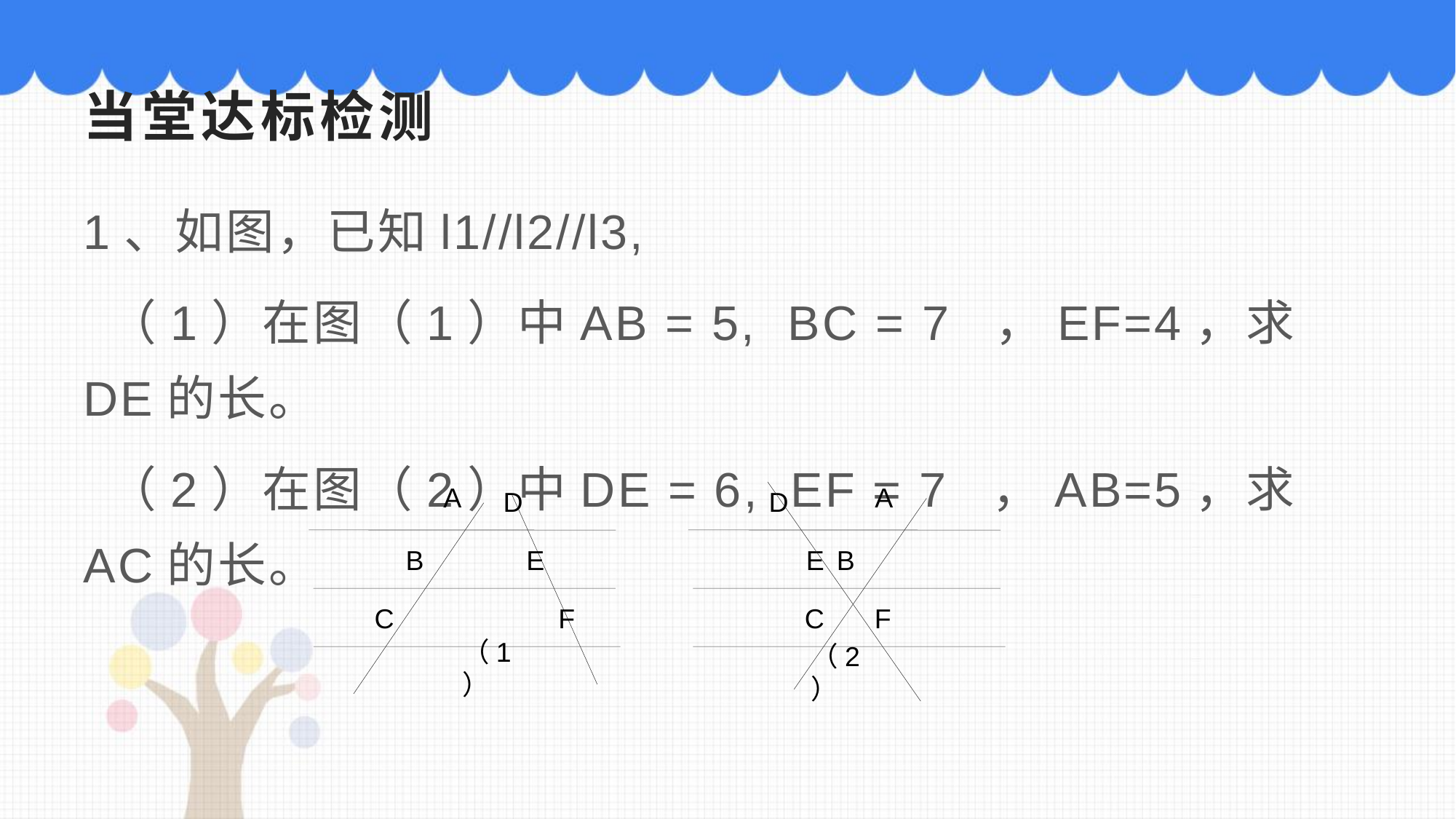

# 当堂达标检测
1、如图，已知l1//l2//l3,
 （1）在图（1）中AB = 5,  BC = 7  ，EF=4，求DE的长。
 （2）在图（2）中DE = 6,  EF = 7  ，AB=5，求AC的长。

A

A

D

D

B

E

B

E

C

F

C

F

（1）

（2）